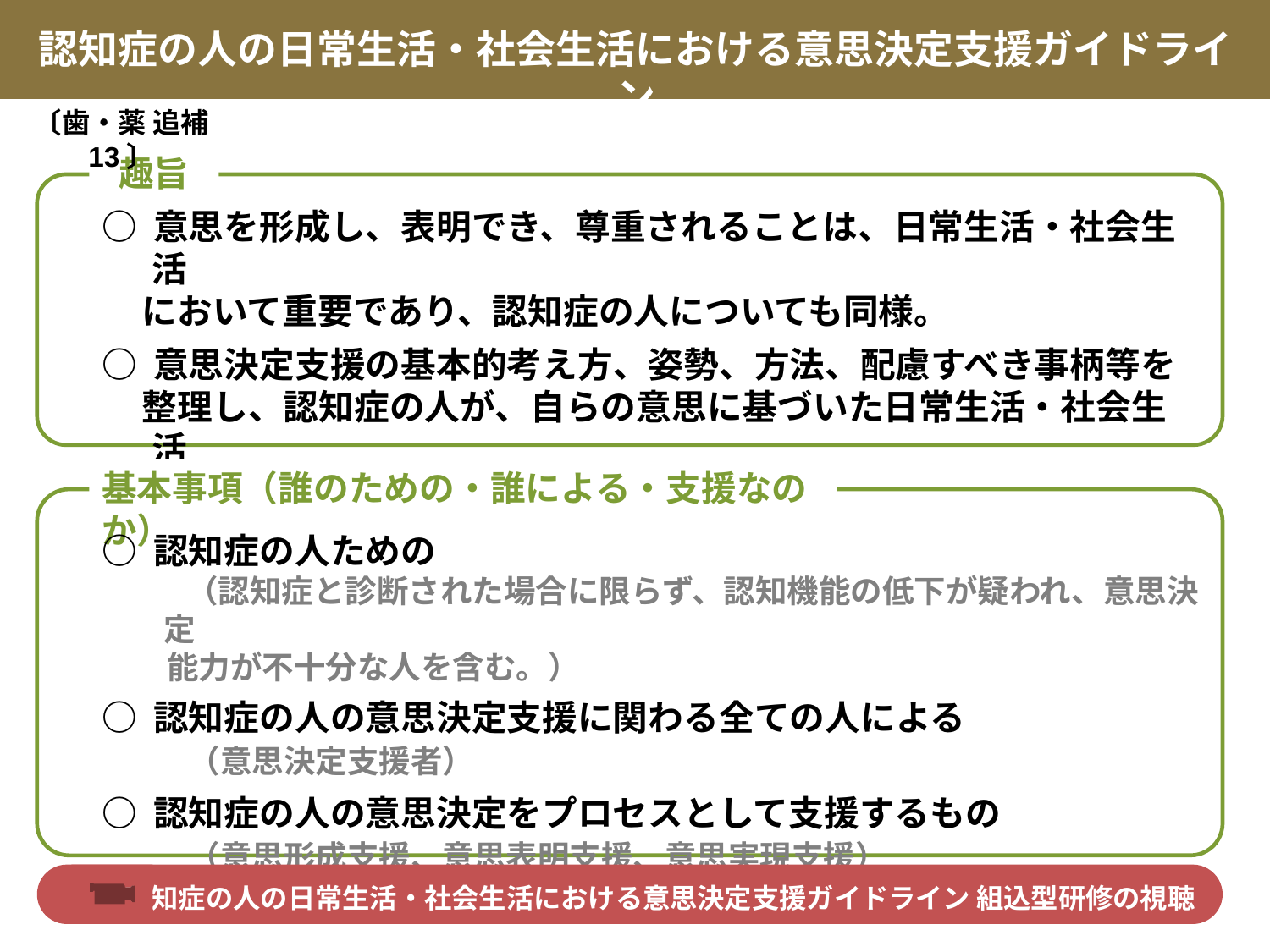

認知症の人の日常生活・社会生活における意思決定支援ガイドライン
〔歯・薬 追補 13〕
趣旨

○ 意思を形成し、表明でき、尊重されることは、日常生活・社会生活
    において重要であり、認知症の人についても同様。
○ 意思決定支援の基本的考え方、姿勢、方法、配慮すべき事柄等を
    整理し、認知症の人が、自らの意思に基づいた日常生活・社会生活
    を送れることをめざすもの。
基本事項（誰のための・誰による・支援なのか）

○ 認知症の人ための
　   　（認知症と診断された場合に限らず、認知機能の低下が疑われ、意思決定
        能力が不十分な人を含む。）
○ 認知症の人の意思決定支援に関わる全ての人による
　  　（意思決定支援者）
○ 認知症の人の意思決定をプロセスとして支援するもの
　  　（意思形成支援、意思表明支援、意思実現支援）
認知症の人の日常生活・社会生活における意思決定支援ガイドライン 組込型研修の視聴